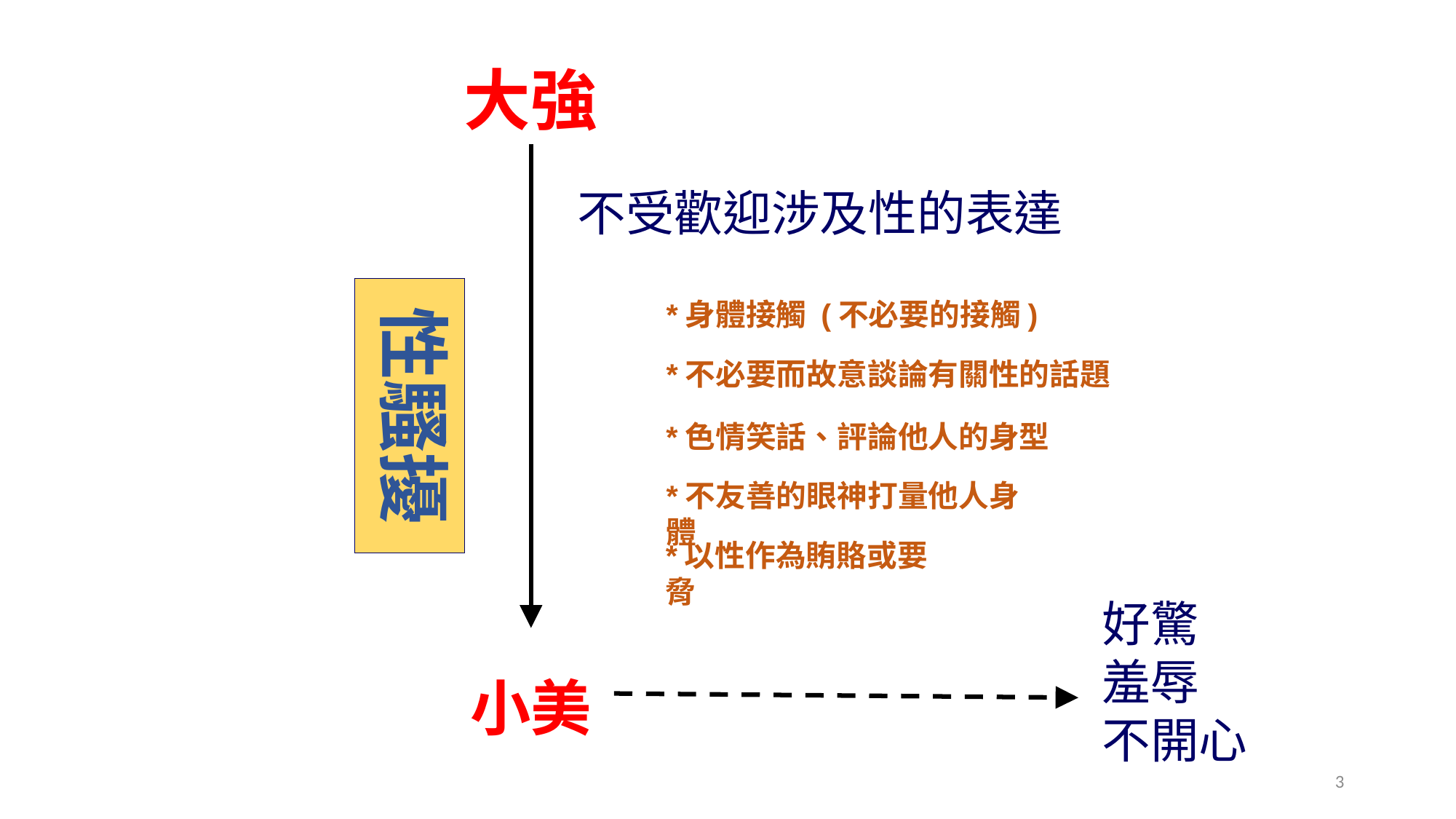

大強
不受歡迎涉及性的表達
性騷擾
*身體接觸 (不必要的接觸)
*不必要而故意談論有關性的話題
*色情笑話、評論他人的身型
*不友善的眼神打量他人身體
*以性作為賄賂或要脅
好驚
羞辱
不開心
小美
3